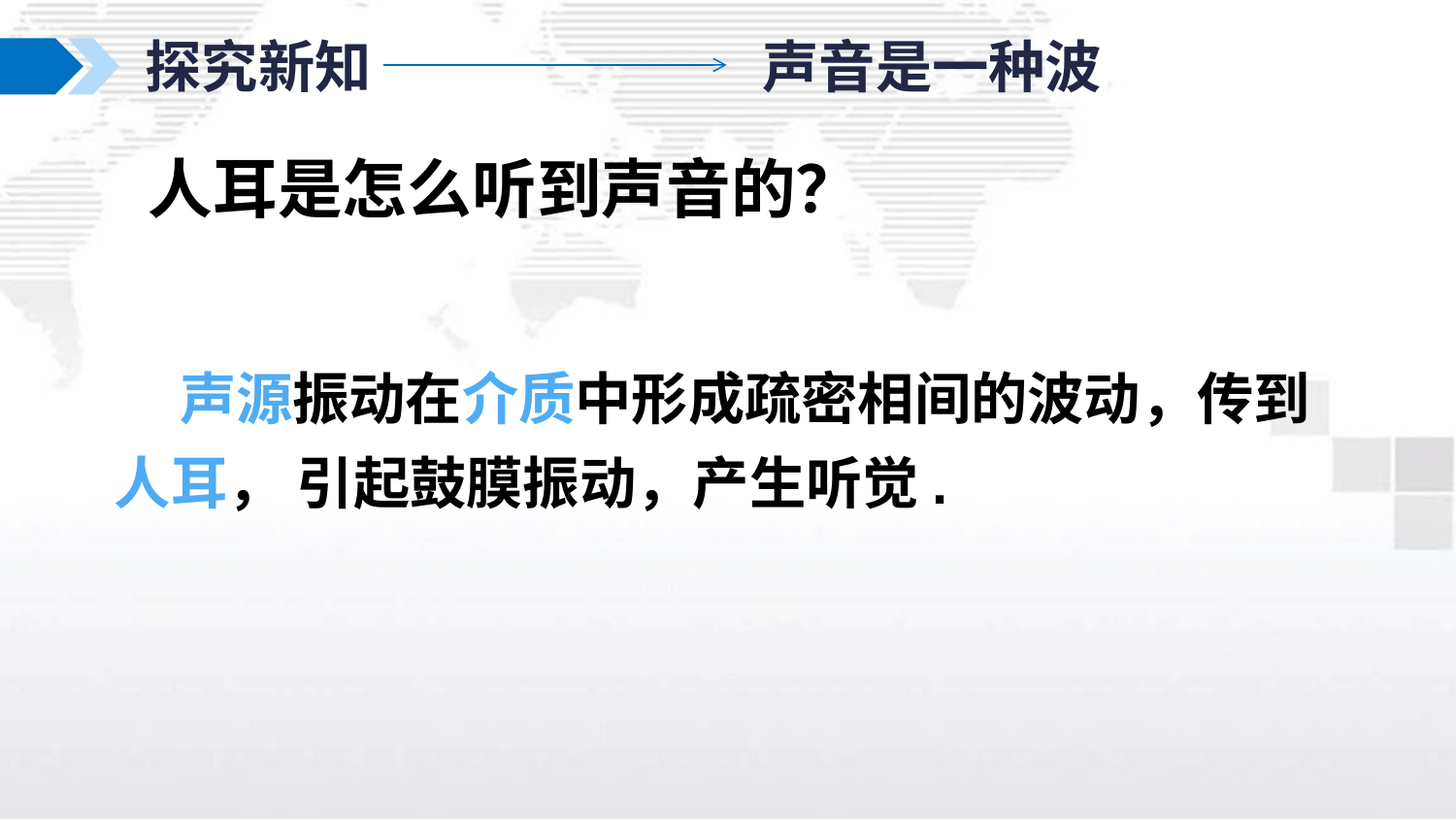

# 探究新知
声音是一种波
人耳是怎么听到声音的？
    声源振动在介质中形成疏密相间的波动，传到人耳， 引起鼓膜振动，产生听觉.